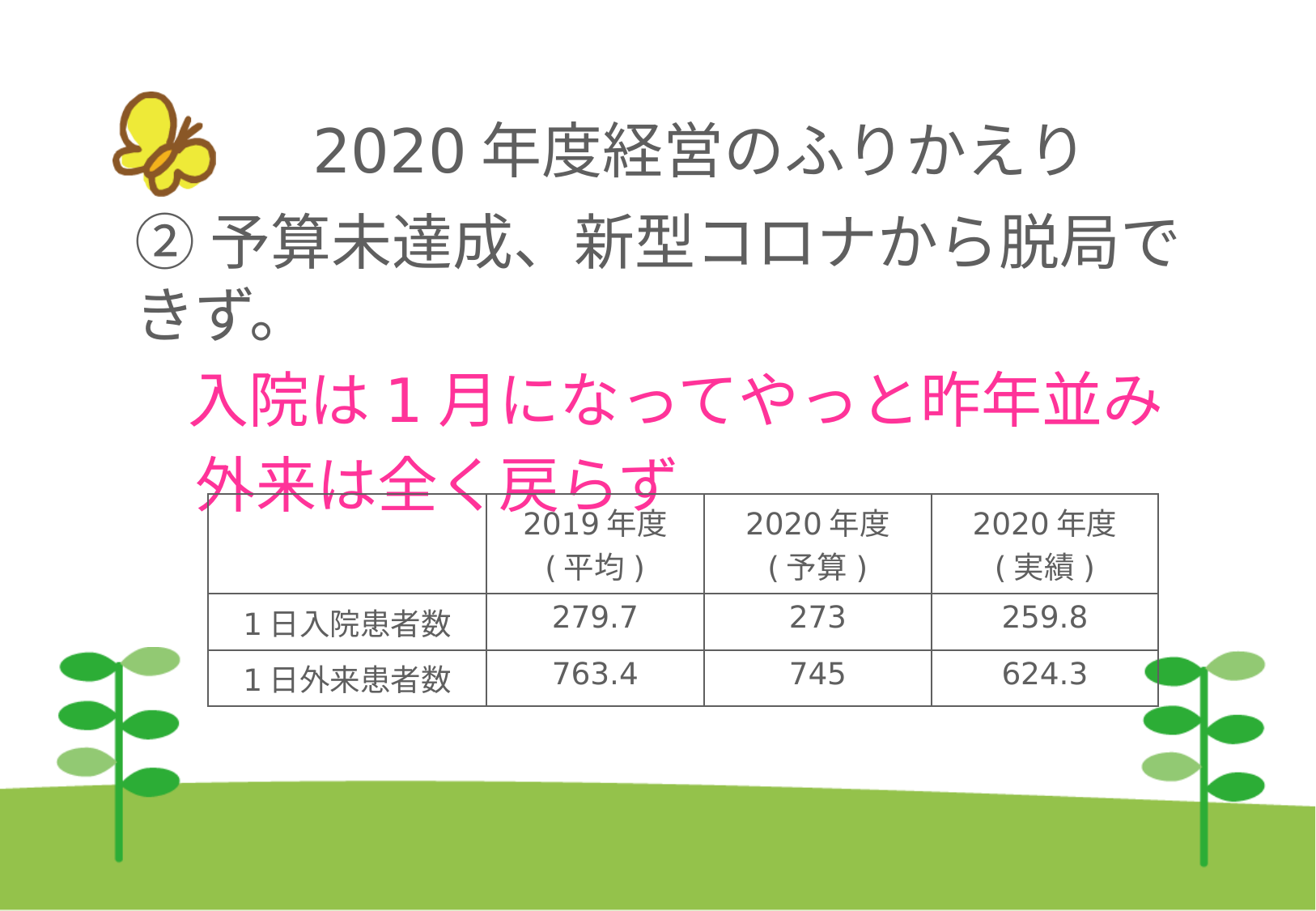

# 2020年度経営のふりかえり
②予算未達成、新型コロナから脱局できず。
　入院は1月になってやっと昨年並み
　外来は全く戻らず
|  | 2019年度 (平均) | 2020年度 (予算) | 2020年度 (実績) |
| --- | --- | --- | --- |
| 1日入院患者数 | 279.7 | 273 | 259.8 |
| 1日外来患者数 | 763.4 | 745 | 624.3 |